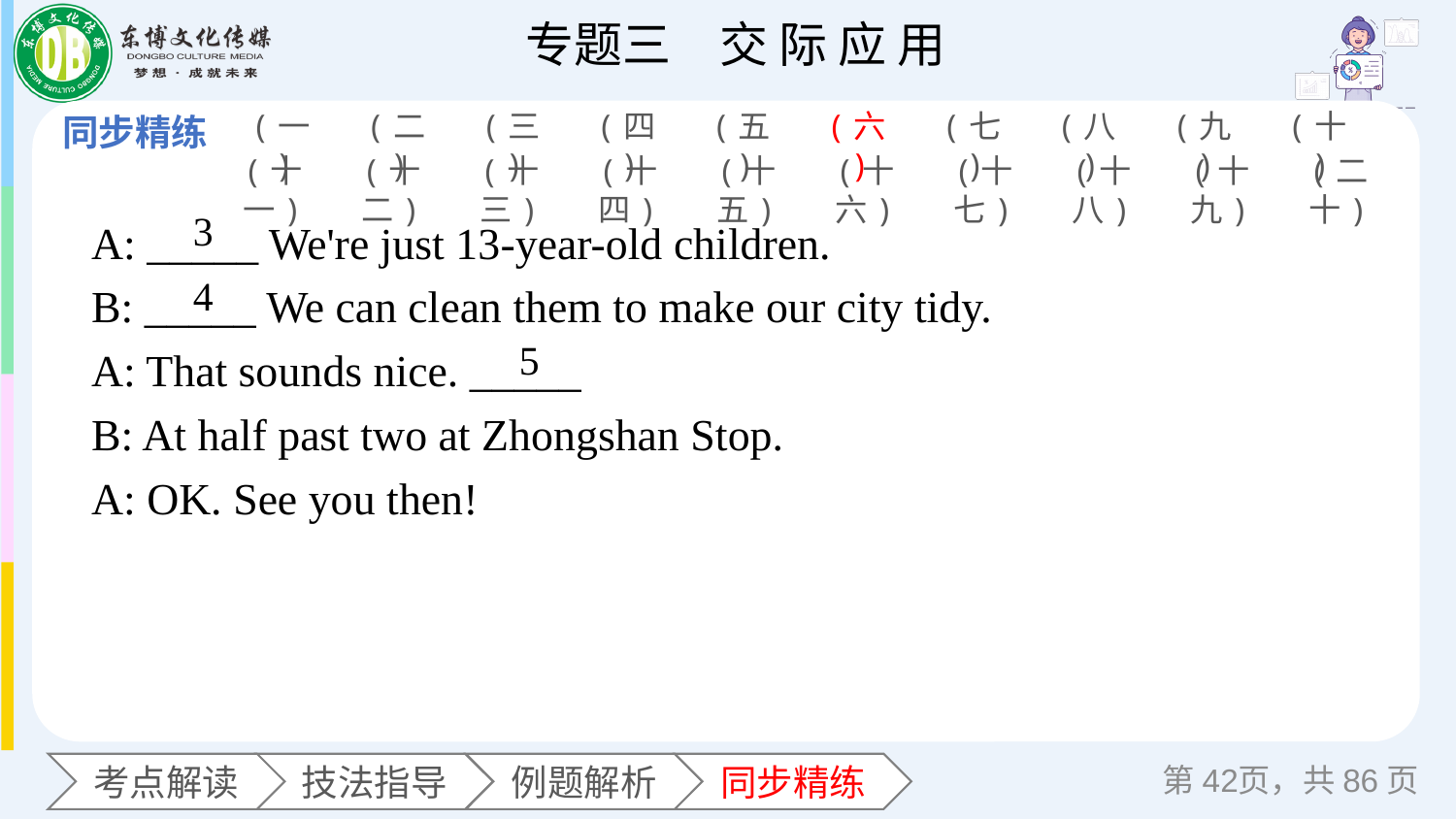

(一)
(二)
(三)
(四)
(五)
(六)
(七)
(八)
(九)
(十)
(十一)
(十二)
(十三)
(十四)
(十五)
(十六)
(十七)
(十八)
(十九)
(二十)
A: _____ We're just 13-year-old children.
B: _____ We can clean them to make our city tidy.
A: That sounds nice. _____
B: At half past two at Zhongshan Stop.
A: OK. See you then!
3
4
5
第42页，共86页